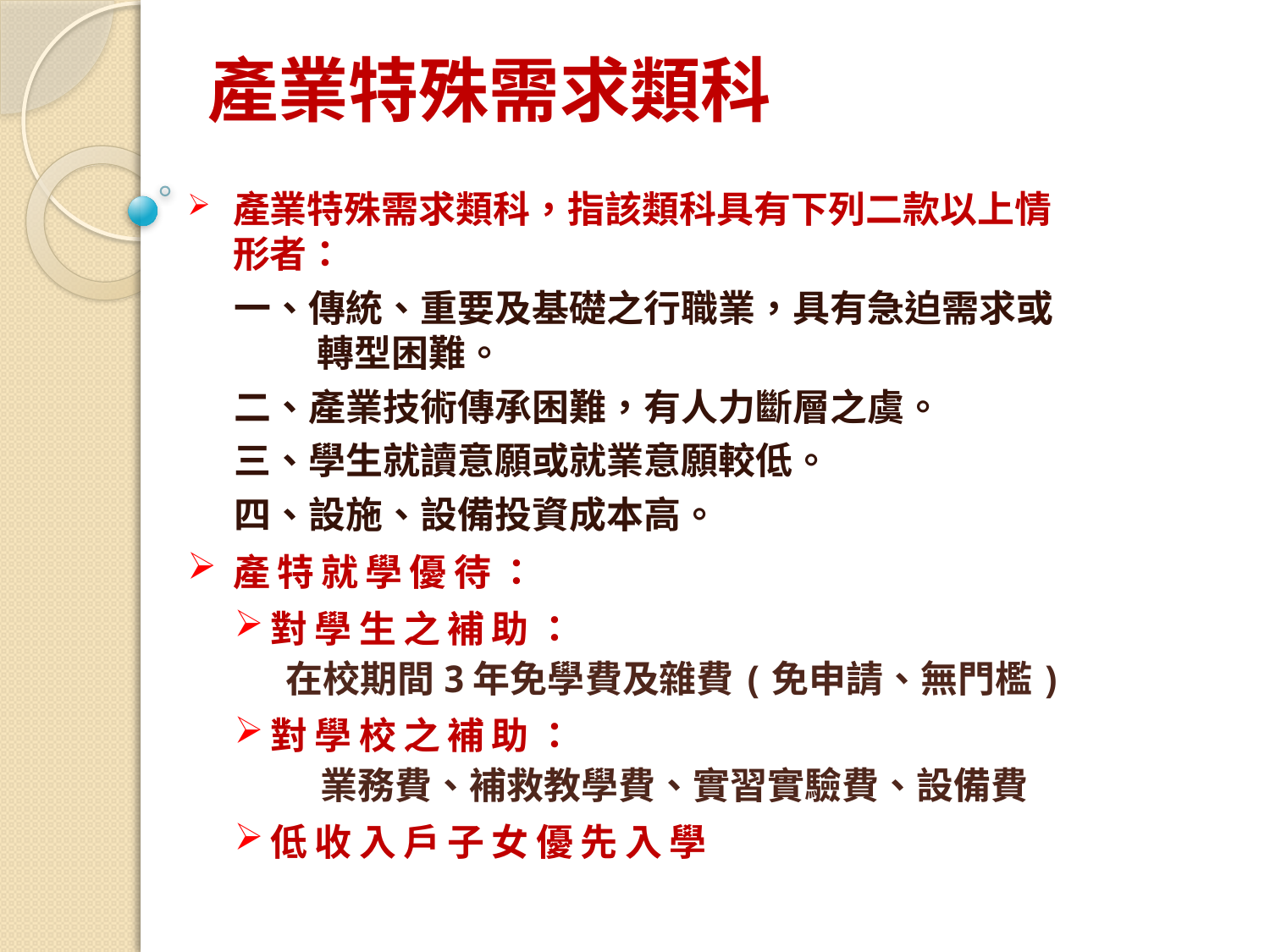

# 產業特殊需求類科
產業特殊需求類科，指該類科具有下列二款以上情形者：
一、傳統、重要及基礎之行職業，具有急迫需求或轉型困難。
二、產業技術傳承困難，有人力斷層之虞。
三、學生就讀意願或就業意願較低。
四、設施、設備投資成本高。
產特就學優待：
對學生之補助：
在校期間3年免學費及雜費(免申請、無門檻)
對學校之補助：
業務費、補救教學費、實習實驗費、設備費
低收入戶子女優先入學